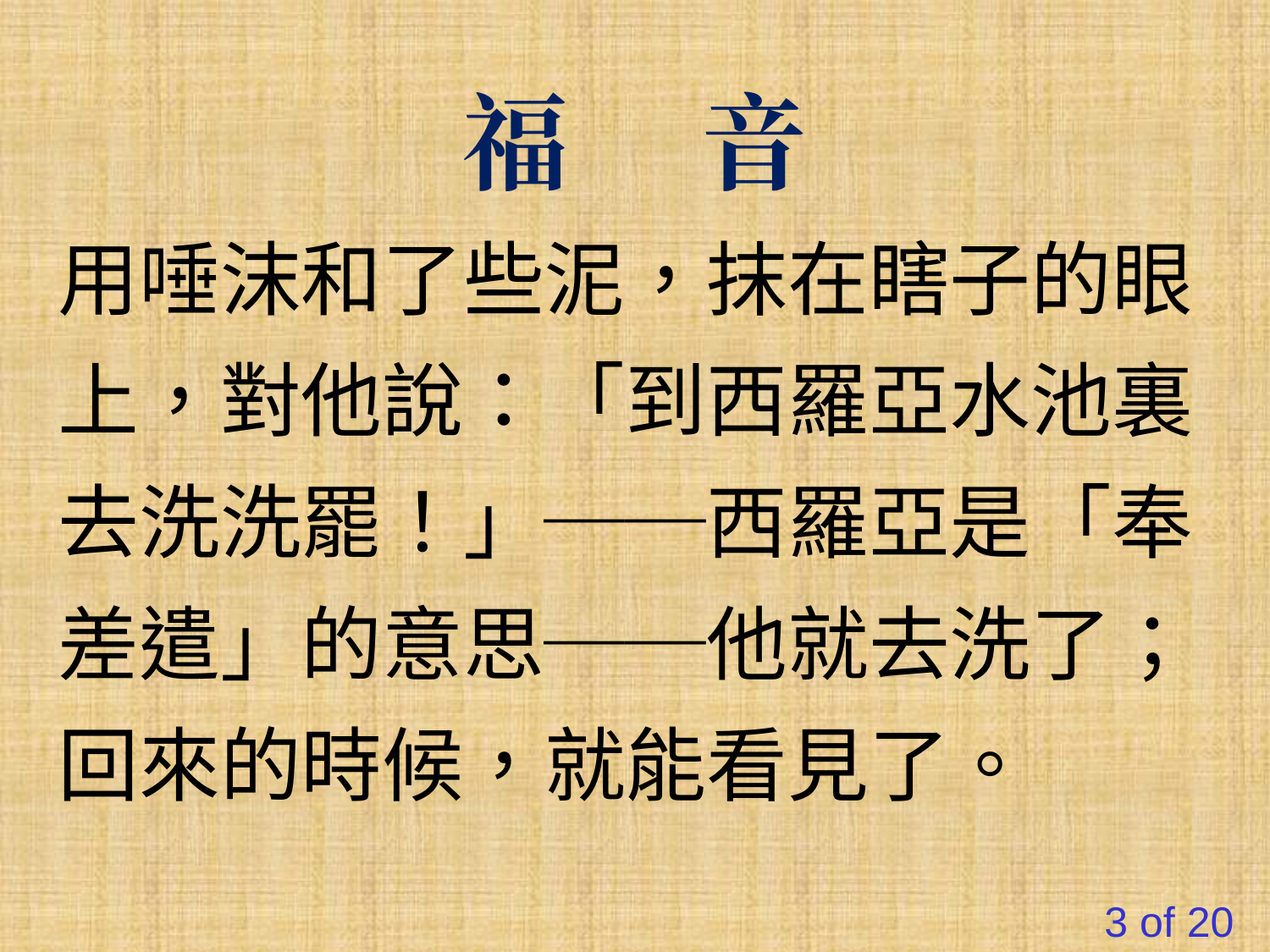

福     音
用唾沫和了些泥，抹在瞎子的眼上，對他說：「到西羅亞水池裏去洗洗罷！」──西羅亞是「奉差遣」的意思──他就去洗了；回來的時候，就能看見了。
3 of 20